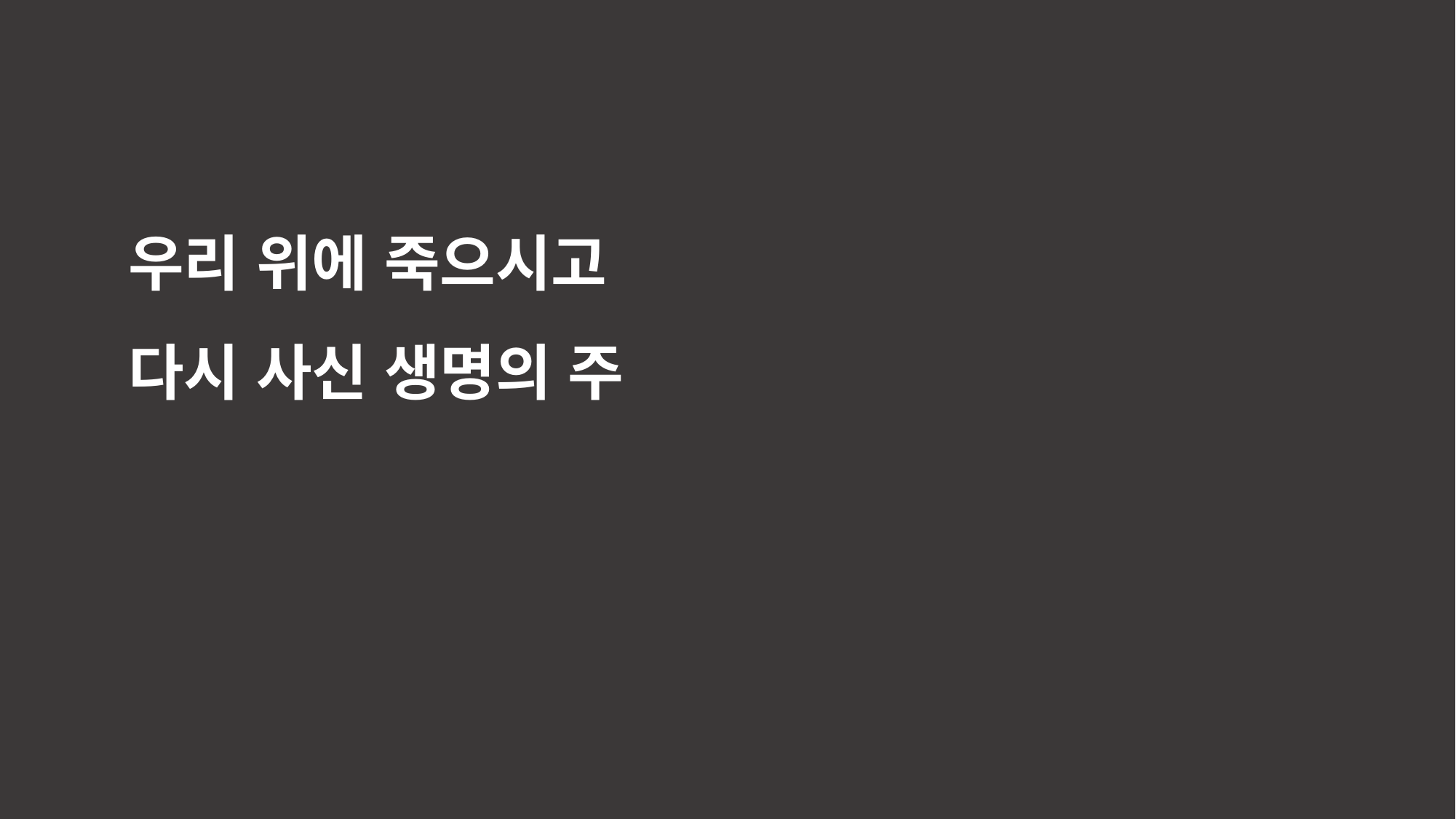

우리 위에 죽으시고
다시 사신 생명의 주